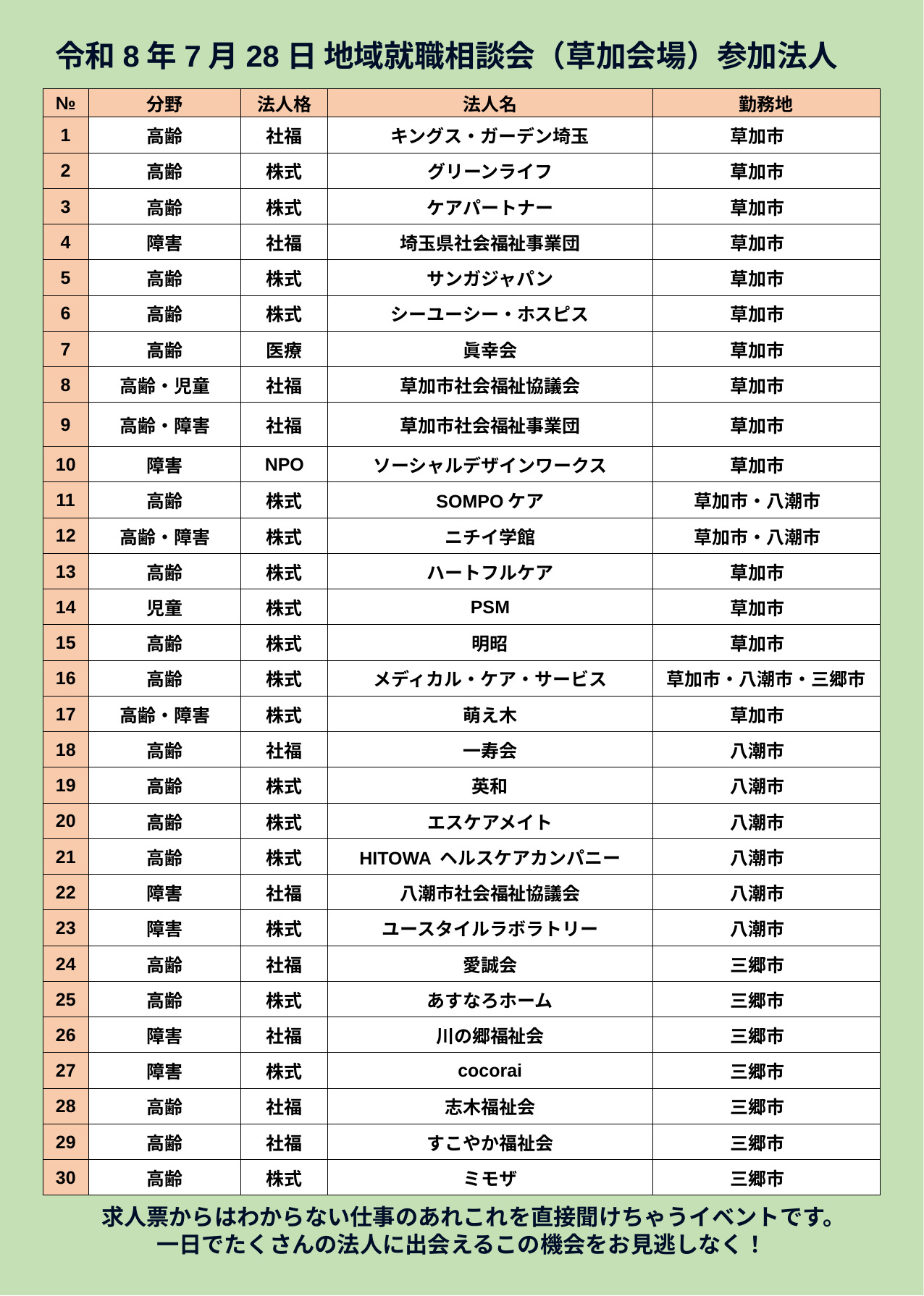

令和8年7月28日 地域就職相談会（草加会場）参加法人
| № | 分野 | 法人格 | 法人名 | 勤務地 |
| --- | --- | --- | --- | --- |
| 1 | 高齢 | 社福 | キングス・ガーデン埼玉 | 草加市 |
| 2 | 高齢 | 株式 | グリーンライフ | 草加市 |
| 3 | 高齢 | 株式 | ケアパートナー | 草加市 |
| 4 | 障害 | 社福 | 埼玉県社会福祉事業団 | 草加市 |
| 5 | 高齢 | 株式 | サンガジャパン | 草加市 |
| 6 | 高齢 | 株式 | シーユーシー・ホスピス | 草加市 |
| 7 | 高齢 | 医療 | 眞幸会 | 草加市 |
| 8 | 高齢・児童 | 社福 | 草加市社会福祉協議会 | 草加市 |
| 9 | 高齢・障害 | 社福 | 草加市社会福祉事業団 | 草加市 |
| 10 | 障害 | NPO | ソーシャルデザインワークス | 草加市 |
| 11 | 高齢 | 株式 | SOMPOケア | 草加市・八潮市 |
| 12 | 高齢・障害 | 株式 | ニチイ学館 | 草加市・八潮市 |
| 13 | 高齢 | 株式 | ハートフルケア | 草加市 |
| 14 | 児童 | 株式 | PSM | 草加市 |
| 15 | 高齢 | 株式 | 明昭 | 草加市 |
| 16 | 高齢 | 株式 | メディカル・ケア・サービス | 草加市・八潮市・三郷市 |
| 17 | 高齢・障害 | 株式 | 萌え木 | 草加市 |
| 18 | 高齢 | 社福 | 一寿会 | 八潮市 |
| 19 | 高齢 | 株式 | 英和 | 八潮市 |
| 20 | 高齢 | 株式 | エスケアメイト | 八潮市 |
| 21 | 高齢 | 株式 | HITOWA ヘルスケアカンパニー | 八潮市 |
| 22 | 障害 | 社福 | 八潮市社会福祉協議会 | 八潮市 |
| 23 | 障害 | 株式 | ユースタイルラボラトリー | 八潮市 |
| 24 | 高齢 | 社福 | 愛誠会 | 三郷市 |
| 25 | 高齢 | 株式 | あすなろホーム | 三郷市 |
| 26 | 障害 | 社福 | 川の郷福祉会 | 三郷市 |
| 27 | 障害 | 株式 | cocorai | 三郷市 |
| 28 | 高齢 | 社福 | 志木福祉会 | 三郷市 |
| 29 | 高齢 | 社福 | すこやか福祉会 | 三郷市 |
| 30 | 高齢 | 株式 | ミモザ | 三郷市 |
　求人票からはわからない仕事のあれこれを直接聞けちゃうイベントです。
一日でたくさんの法人に出会えるこの機会をお見逃しなく！